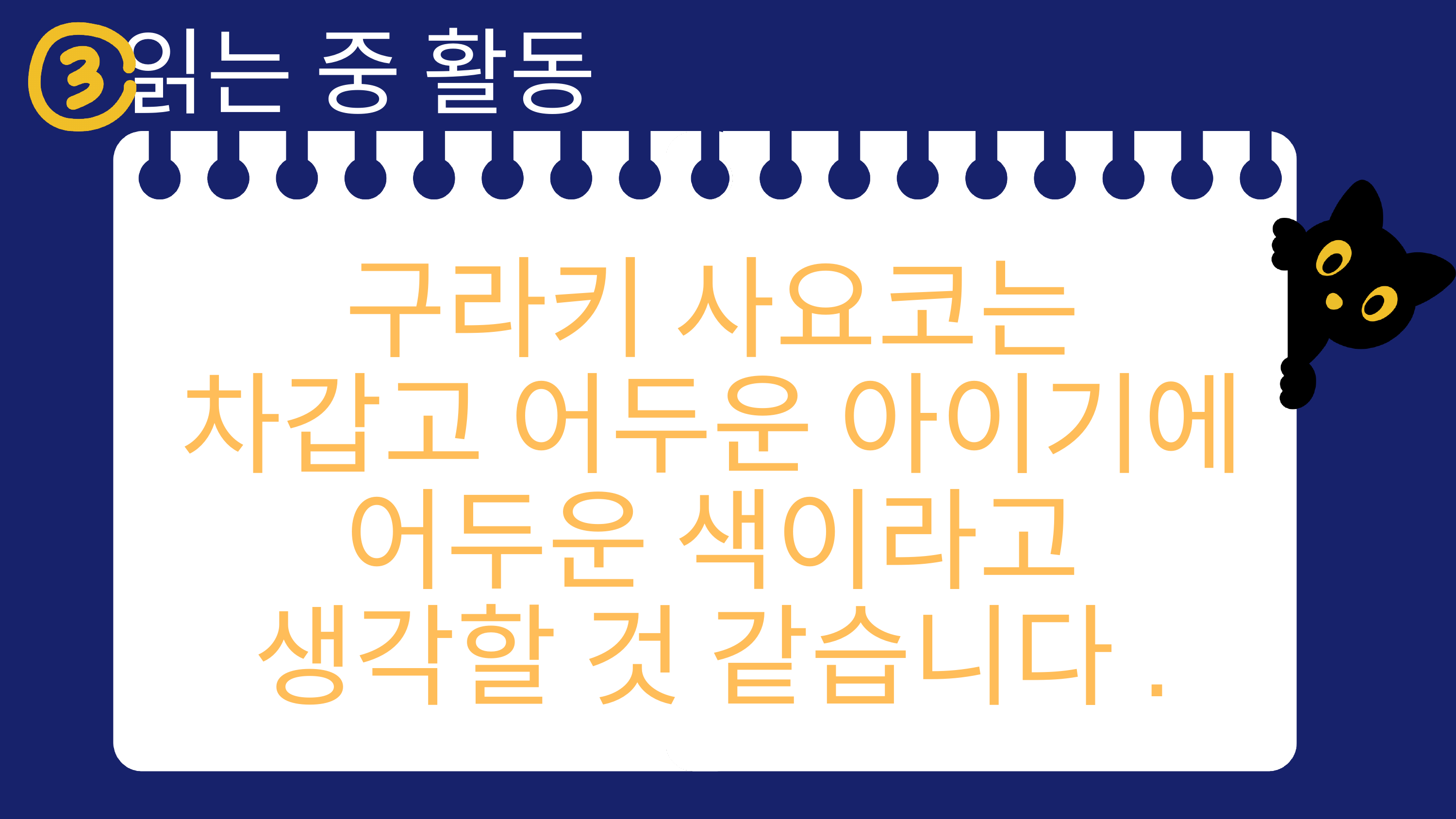

읽는 중 활동

구라키 사요코는
차갑고 어두운 아이기에
어두운 색이라고
생각할 것 같습니다.